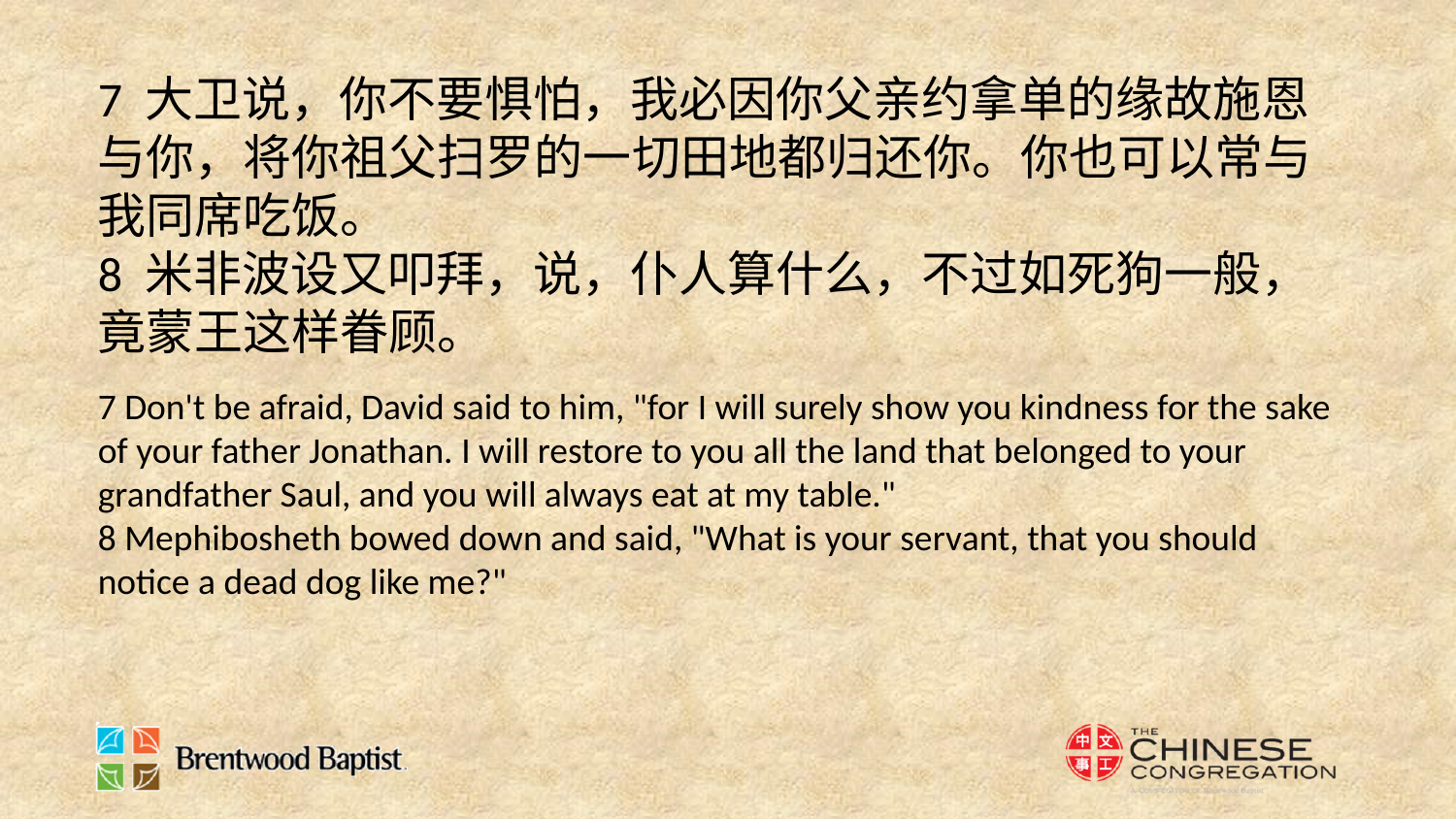

7 大卫说，你不要惧怕，我必因你父亲约拿单的缘故施恩与你，将你祖父扫罗的一切田地都归还你。你也可以常与我同席吃饭。
8 米非波设又叩拜，说，仆人算什么，不过如死狗一般，竟蒙王这样眷顾。

7 Don't be afraid, David said to him, "for I will surely show you kindness for the sake of your father Jonathan. I will restore to you all the land that belonged to your grandfather Saul, and you will always eat at my table."
8 Mephibosheth bowed down and said, "What is your servant, that you should notice a dead dog like me?"